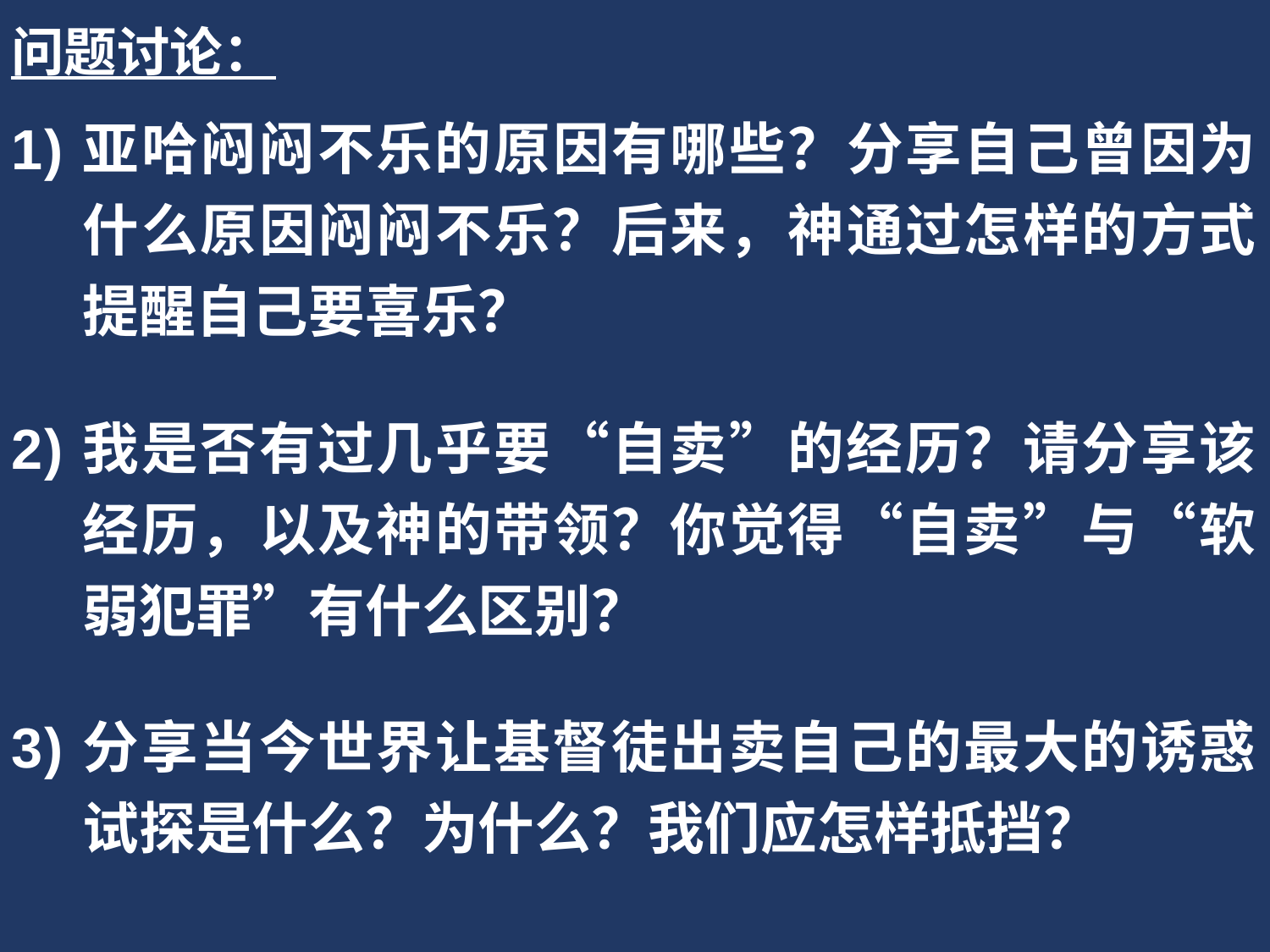

问题讨论：
亚哈闷闷不乐的原因有哪些？分享自己曾因为什么原因闷闷不乐？后来，神通过怎样的方式提醒自己要喜乐？

我是否有过几乎要“自卖”的经历？请分享该经历，以及神的带领？你觉得“自卖”与“软弱犯罪”有什么区别？

分享当今世界让基督徒出卖自己的最大的诱惑试探是什么？为什么？我们应怎样抵挡？